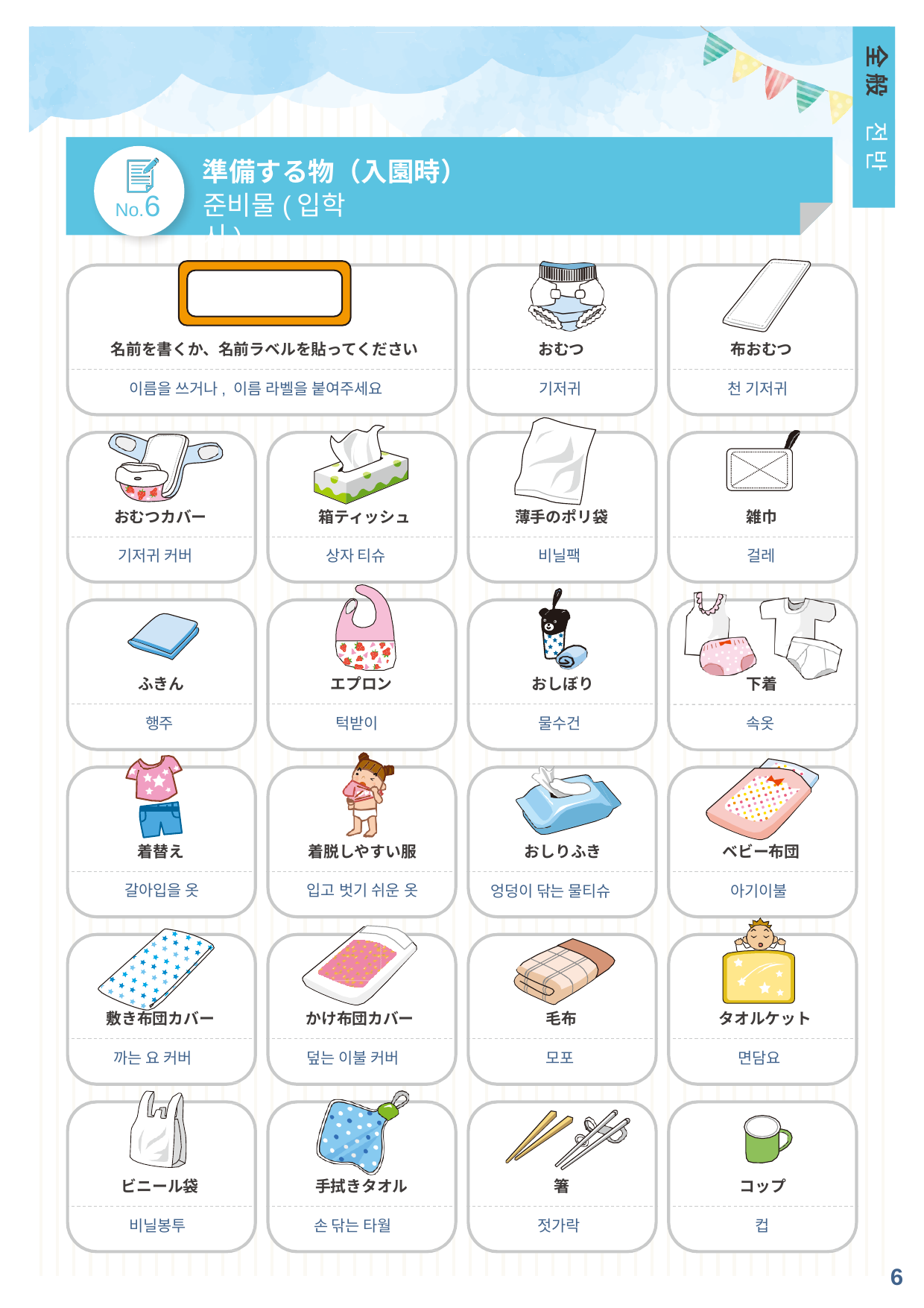

全 般
전 반

準備する物（入園時）

No.6
준비물(입학 시)

名前を書くか、名前ラベルを貼ってください
おむつ
布おむつ
이름을 쓰거나, 이름 라벨을 붙여주세요
기저귀
천 기저귀

おむつカバー
箱ティッシュ
薄手のポリ袋
雑巾
기저귀 커버
상자 티슈
비닐팩
걸레

ふきん
エプロン
おしぼり
下着
행주
턱받이
물수건
속옷

着替え
着脱しやすい服
おしりふき
ベビー布団
갈아입을 옷
입고 벗기 쉬운 옷
엉덩이 닦는 물티슈
아기이불

敷き布団カバー
かけ布団カバー
毛布
タオルケット
까는 요 커버
덮는 이불 커버
모포
면담요

ビニール袋
手拭きタオル
箸
コップ
비닐봉투
손 닦는 타월
젓가락
컵
6